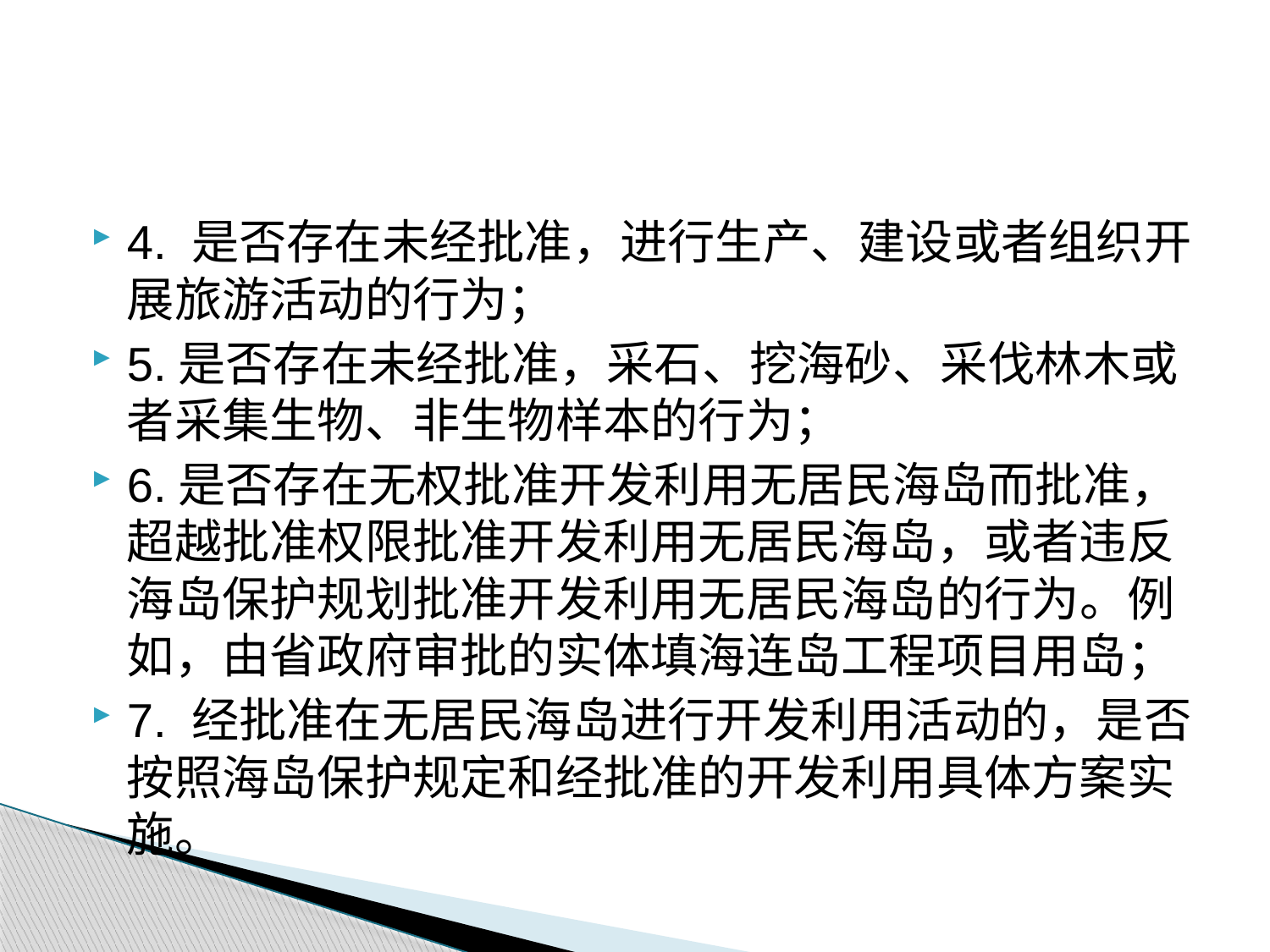

#
4. 是否存在未经批准，进行生产、建设或者组织开展旅游活动的行为；
5.是否存在未经批准，采石、挖海砂、采伐林木或者采集生物、非生物样本的行为；
6.是否存在无权批准开发利用无居民海岛而批准，超越批准权限批准开发利用无居民海岛，或者违反海岛保护规划批准开发利用无居民海岛的行为。例如，由省政府审批的实体填海连岛工程项目用岛；
7. 经批准在无居民海岛进行开发利用活动的，是否按照海岛保护规定和经批准的开发利用具体方案实施。